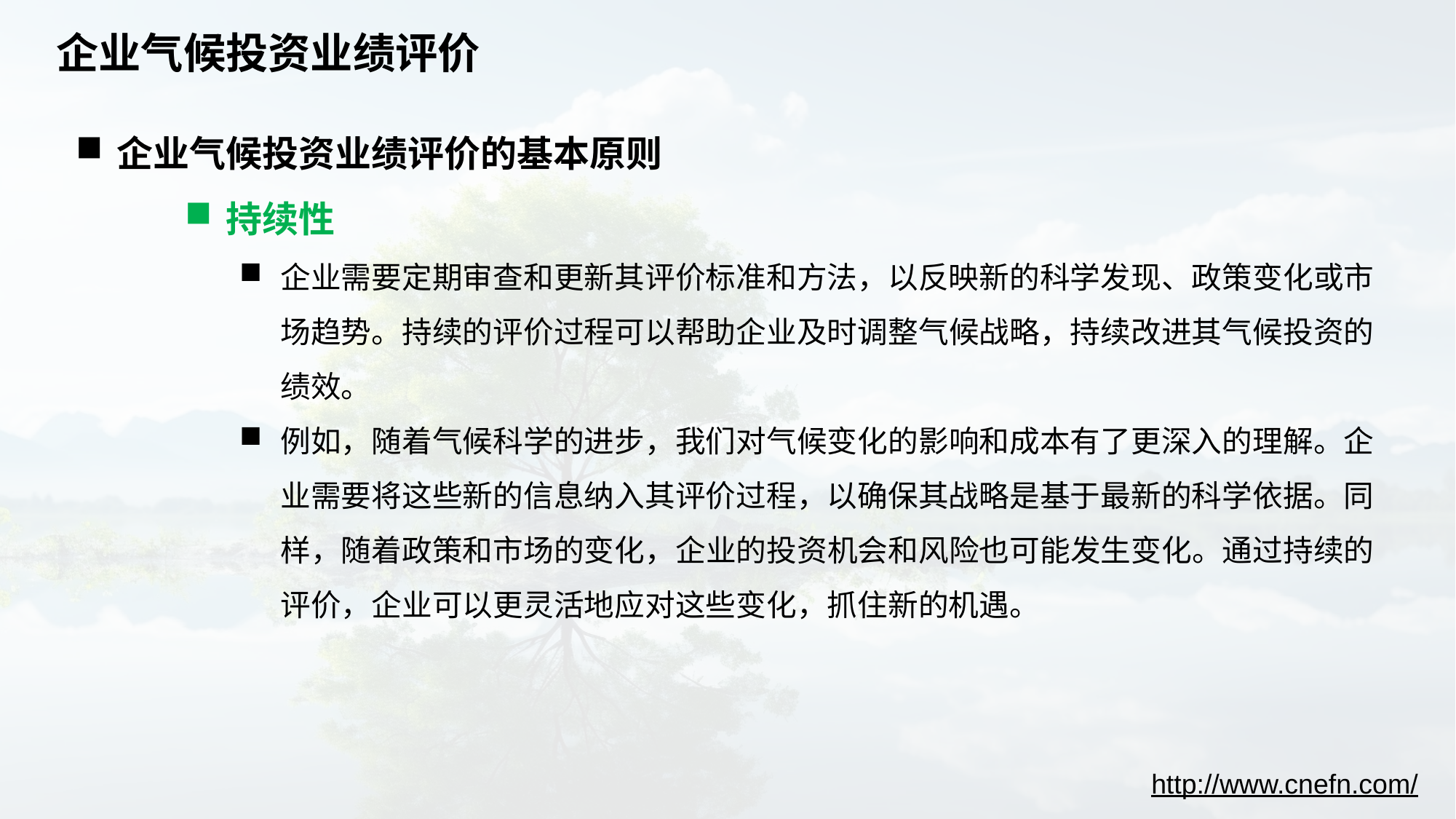

# 企业气候投资业绩评价
企业气候投资业绩评价的基本原则
持续性
企业需要定期审查和更新其评价标准和方法，以反映新的科学发现、政策变化或市场趋势。持续的评价过程可以帮助企业及时调整气候战略，持续改进其气候投资的绩效。
例如，随着气候科学的进步，我们对气候变化的影响和成本有了更深入的理解。企业需要将这些新的信息纳入其评价过程，以确保其战略是基于最新的科学依据。同样，随着政策和市场的变化，企业的投资机会和风险也可能发生变化。通过持续的评价，企业可以更灵活地应对这些变化，抓住新的机遇。